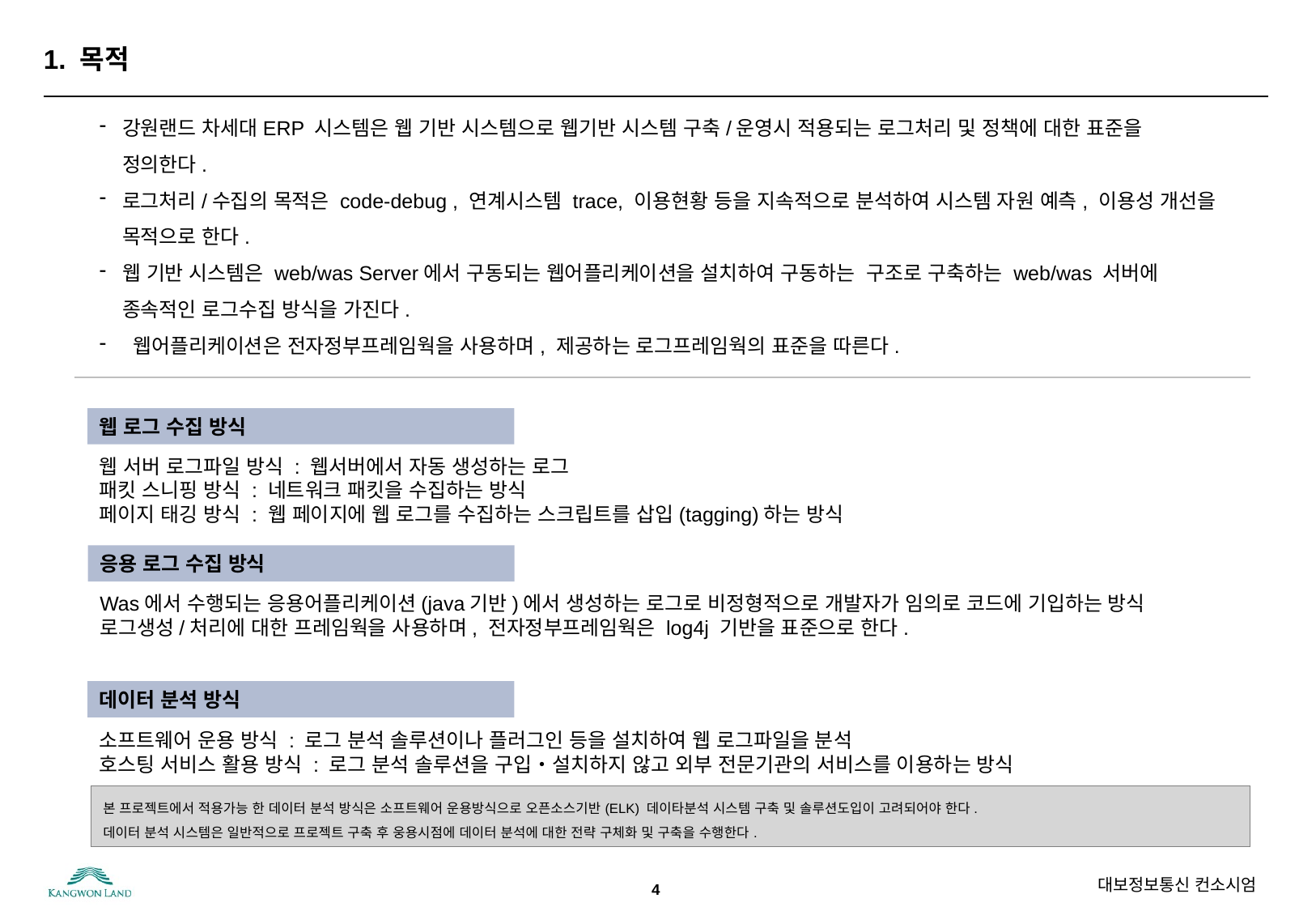

# 1. 목적
강원랜드 차세대ERP 시스템은 웹 기반 시스템으로 웹기반 시스템 구축/운영시 적용되는 로그처리 및 정책에 대한 표준을 정의한다.
로그처리/수집의 목적은 code-debug , 연계시스템 trace, 이용현황 등을 지속적으로 분석하여 시스템 자원 예측, 이용성 개선을 목적으로 한다.
웹 기반 시스템은 web/was Server에서 구동되는 웹어플리케이션을 설치하여 구동하는  구조로 구축하는 web/was 서버에 종속적인 로그수집 방식을 가진다.
 웹어플리케이션은 전자정부프레임웍을 사용하며, 제공하는 로그프레임웍의 표준을 따른다.
웹 로그 수집 방식
웹 서버 로그파일 방식 : 웹서버에서 자동 생성하는 로그
패킷 스니핑 방식 : 네트워크 패킷을 수집하는 방식
페이지 태깅 방식 : 웹 페이지에 웹 로그를 수집하는 스크립트를 삽입(tagging)하는 방식
응용 로그 수집 방식
Was에서 수행되는 응용어플리케이션(java기반)에서 생성하는 로그로 비정형적으로 개발자가 임의로 코드에 기입하는 방식
로그생성/처리에 대한 프레임웍을 사용하며, 전자정부프레임웍은 log4j 기반을 표준으로 한다.
데이터 분석 방식
소프트웨어 운용 방식 : 로그 분석 솔루션이나 플러그인 등을 설치하여 웹 로그파일을 분석
호스팅 서비스 활용 방식 : 로그 분석 솔루션을 구입‧설치하지 않고 외부 전문기관의 서비스를 이용하는 방식
본 프로젝트에서 적용가능 한 데이터 분석 방식은 소프트웨어 운용방식으로 오픈소스기반(ELK) 데이타분석 시스템 구축 및 솔루션도입이 고려되어야 한다.
데이터 분석 시스템은 일반적으로 프로젝트 구축 후 웅용시점에 데이터 분석에 대한 전략 구체화 및 구축을 수행한다.
4